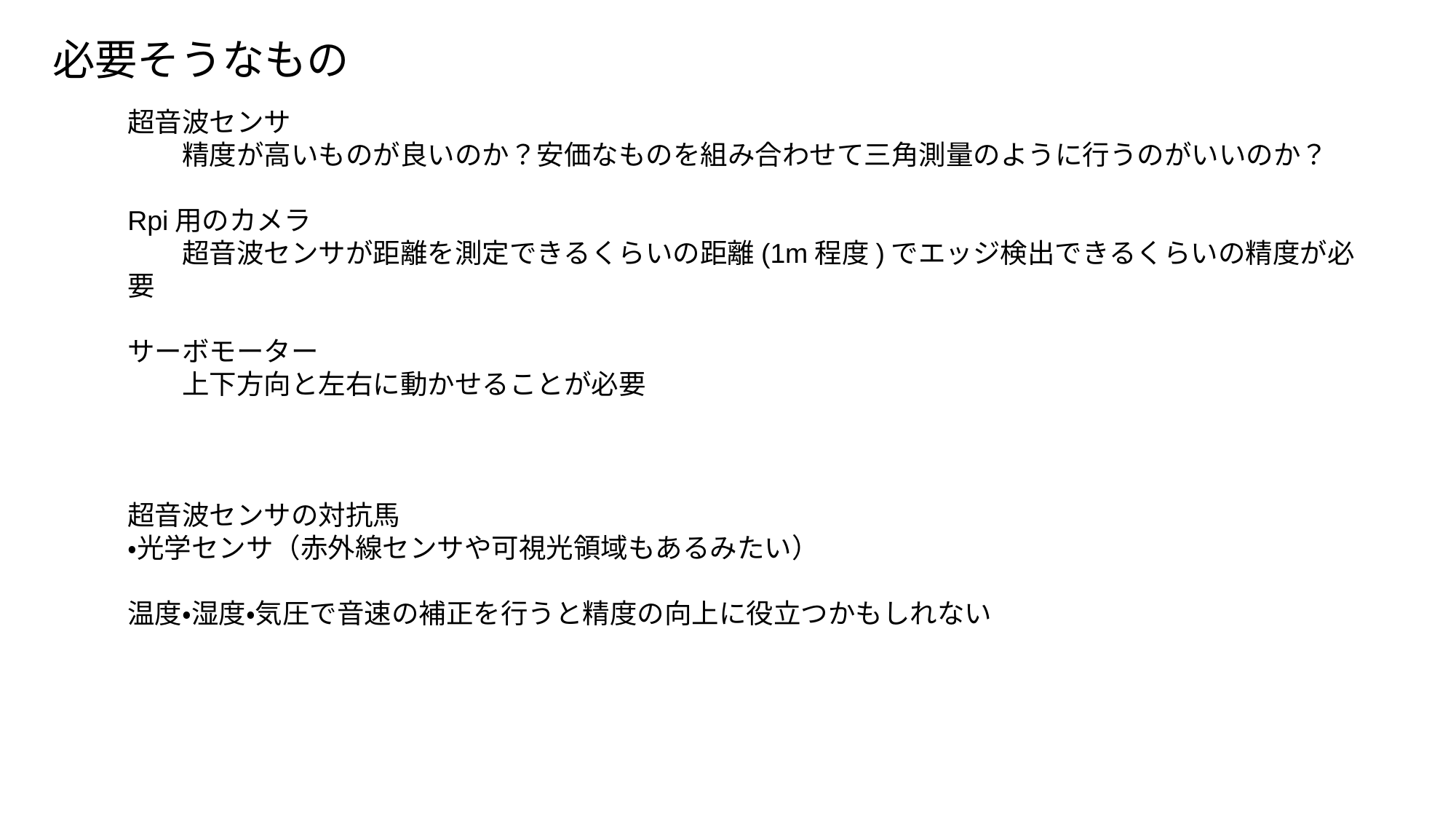

# 必要そうなもの
超音波センサ
　　精度が高いものが良いのか？安価なものを組み合わせて三角測量のように行うのがいいのか？

Rpi用のカメラ
　　超音波センサが距離を測定できるくらいの距離(1m程度)でエッジ検出できるくらいの精度が必要

サーボモーター
　　上下方向と左右に動かせることが必要

超音波センサの対抗馬
・光学センサ（赤外線センサや可視光領域もあるみたい）

温度・湿度・気圧で音速の補正を行うと精度の向上に役立つかもしれない